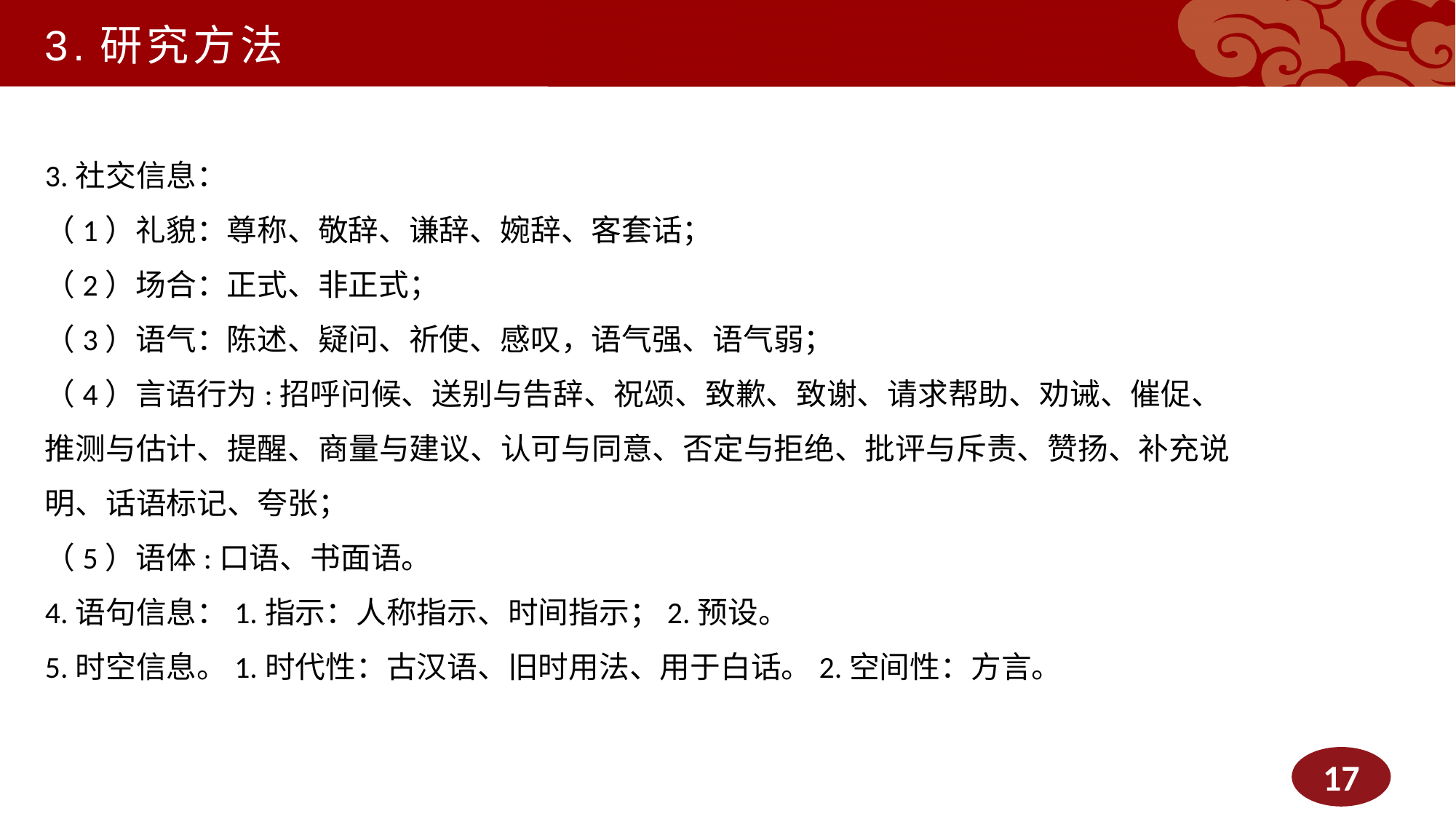

3.研究方法

3.社交信息：
（1）礼貌：尊称、敬辞、谦辞、婉辞、客套话；
（2）场合：正式、非正式；
（3）语气：陈述、疑问、祈使、感叹，语气强、语气弱；
（4）言语行为:招呼问候、送别与告辞、祝颂、致歉、致谢、请求帮助、劝诫、催促、推测与估计、提醒、商量与建议、认可与同意、否定与拒绝、批评与斥责、赞扬、补充说明、话语标记、夸张；
（5）语体:口语、书面语。
4.语句信息：1.指示：人称指示、时间指示；2.预设。
5.时空信息。1.时代性：古汉语、旧时用法、用于白话。2.空间性：方言。